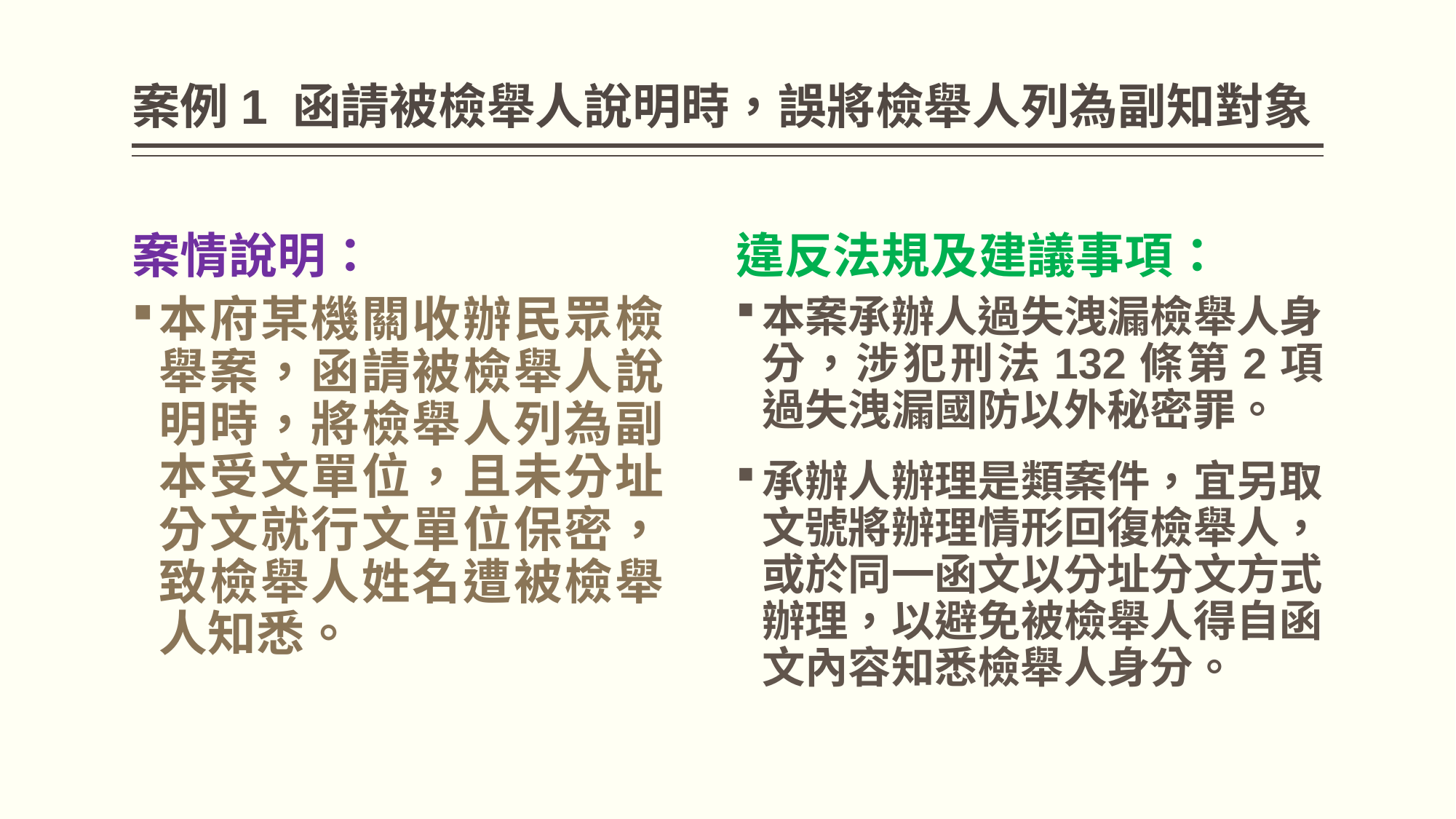

# 案例1 函請被檢舉人說明時，誤將檢舉人列為副知對象
案情說明：
違反法規及建議事項：
本府某機關收辦民眾檢舉案，函請被檢舉人說明時，將檢舉人列為副本受文單位，且未分址分文就行文單位保密，致檢舉人姓名遭被檢舉人知悉。
本案承辦人過失洩漏檢舉人身分，涉犯刑法132條第2項過失洩漏國防以外秘密罪。
承辦人辦理是類案件，宜另取文號將辦理情形回復檢舉人，或於同一函文以分址分文方式辦理，以避免被檢舉人得自函文內容知悉檢舉人身分。